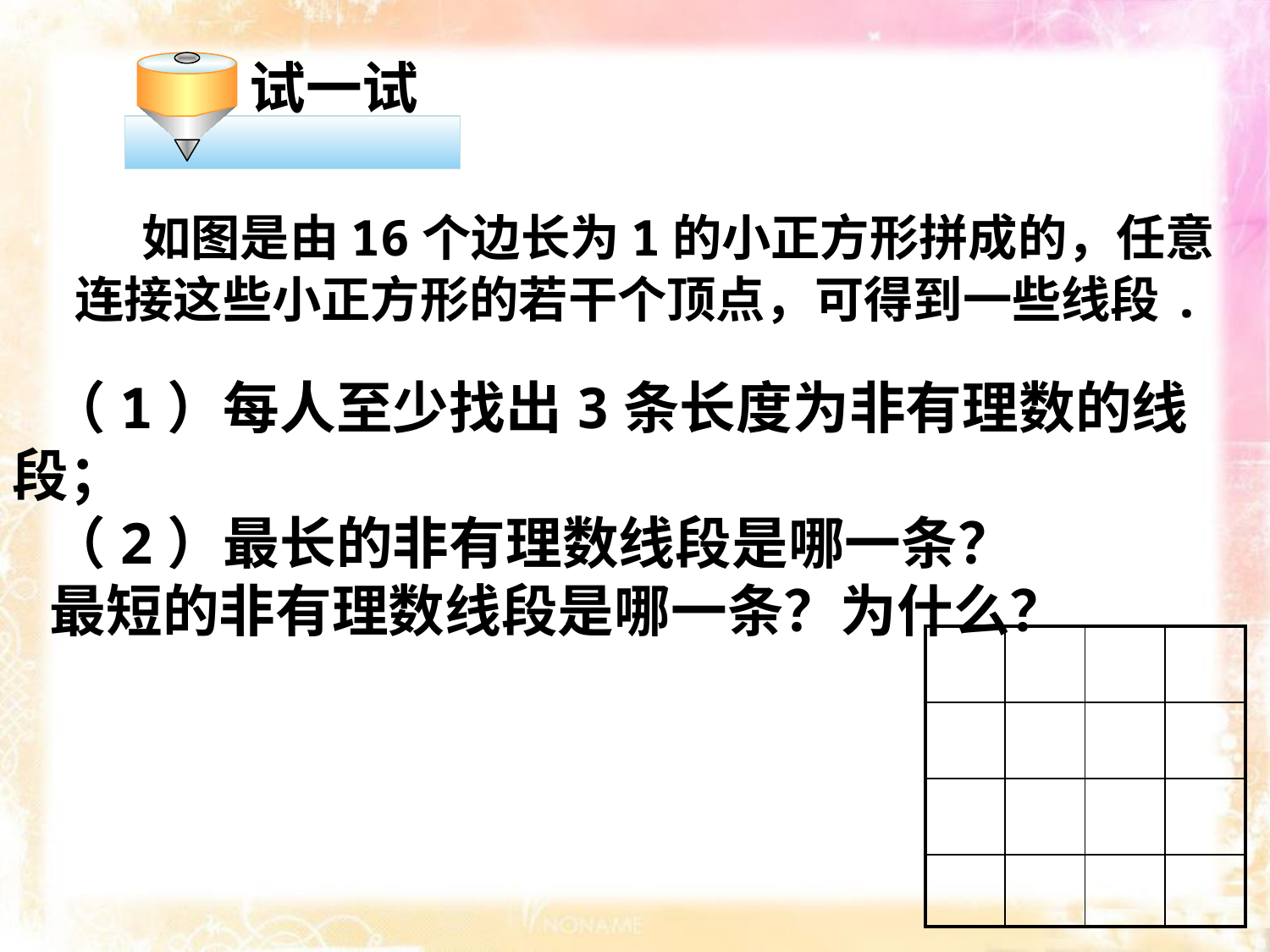

试一试

       如图是由16个边长为1的小正方形拼成的，任意连接这些小正方形的若干个顶点，可得到一些线段.
（1）每人至少找出3条长度为非有理数的线段；
（2）最长的非有理数线段是哪一条？
最短的非有理数线段是哪一条？为什么？

|  |  |  |  |
| --- | --- | --- | --- |
|  |  |  |  |
|  |  |  |  |
|  |  |  |  |